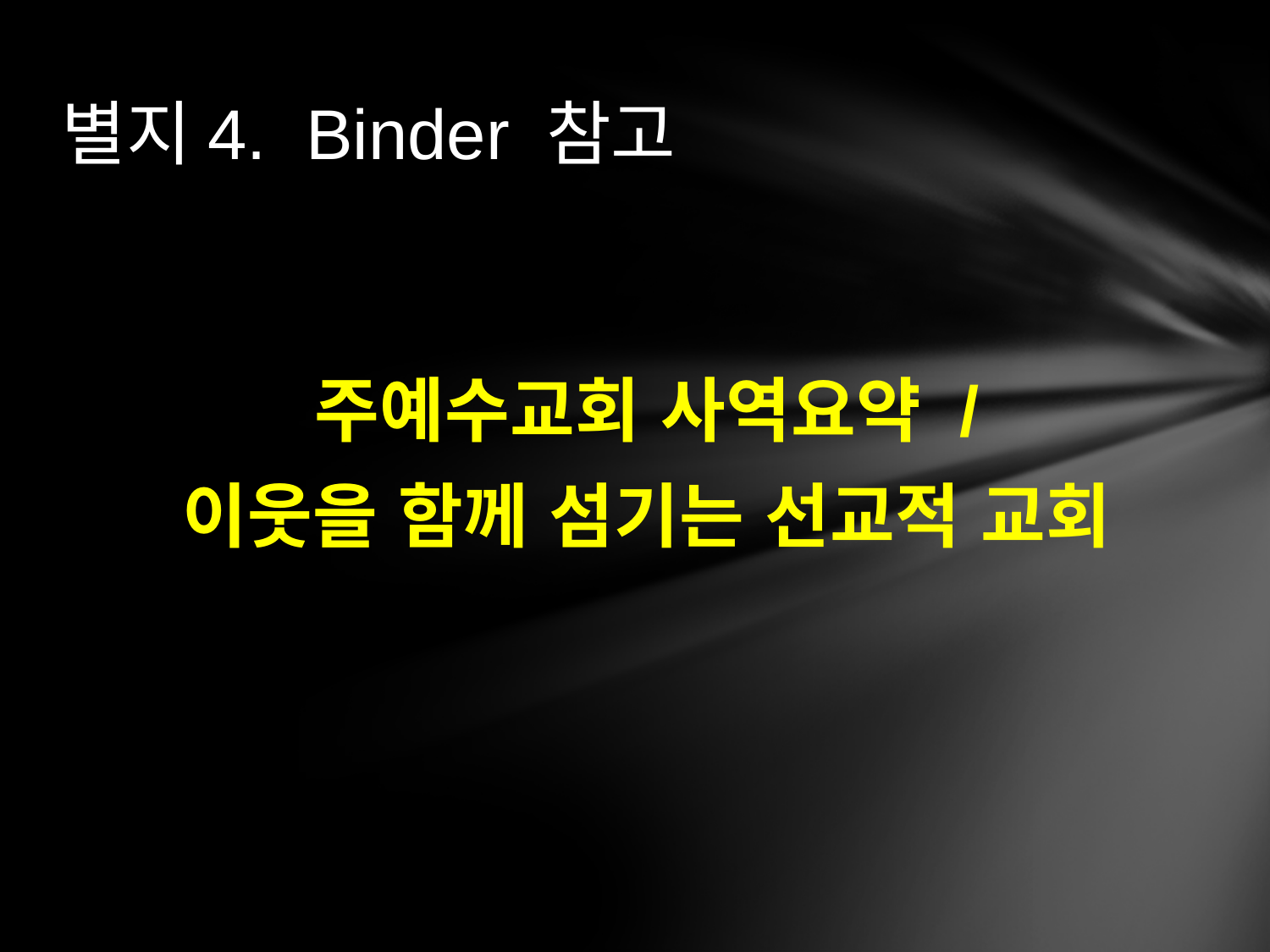

# 별지4.  Binder 참고

주예수교회 사역요약 /
이웃을 함께 섬기는 선교적 교회